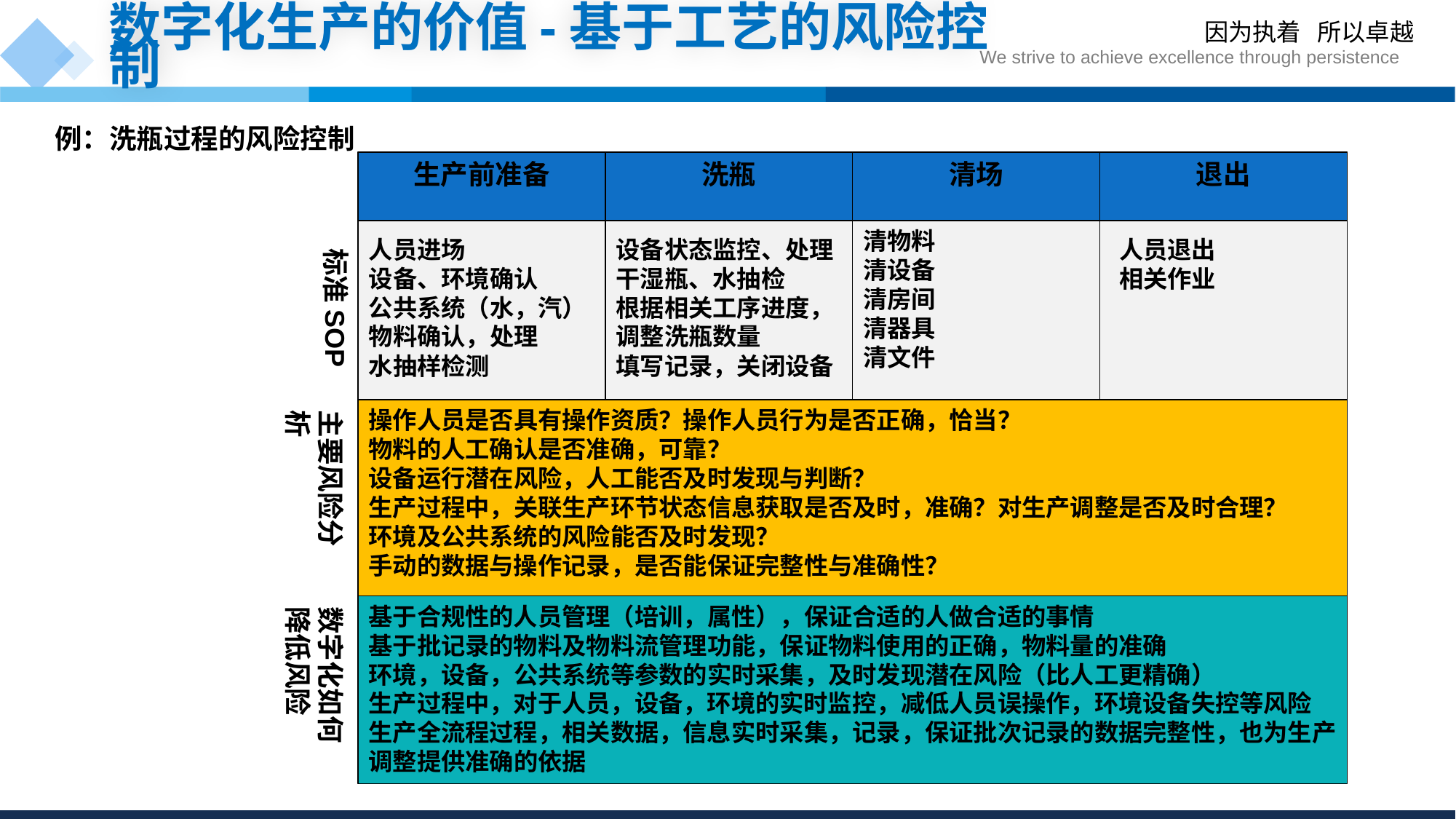

数字化生产的价值-基于工艺的风险控制
例：洗瓶过程的风险控制
生产前准备
洗瓶
清场
退出

清物料
清设备
清房间
清器具
清文件

人员进场
设备、环境确认
公共系统（水，汽）
物料确认，处理
水抽样检测
设备状态监控、处理
干湿瓶、水抽检
根据相关工序进度，调整洗瓶数量
填写记录，关闭设备
人员退出
相关作业
标准SOP
主要风险分析

操作人员是否具有操作资质？操作人员行为是否正确，恰当？
物料的人工确认是否准确，可靠？
设备运行潜在风险，人工能否及时发现与判断？
生产过程中，关联生产环节状态信息获取是否及时，准确？对生产调整是否及时合理？
环境及公共系统的风险能否及时发现？
手动的数据与操作记录，是否能保证完整性与准确性？
数字化如何
降低风险

基于合规性的人员管理（培训，属性），保证合适的人做合适的事情
基于批记录的物料及物料流管理功能，保证物料使用的正确，物料量的准确
环境，设备，公共系统等参数的实时采集，及时发现潜在风险（比人工更精确）
生产过程中，对于人员，设备，环境的实时监控，减低人员误操作，环境设备失控等风险
生产全流程过程，相关数据，信息实时采集，记录，保证批次记录的数据完整性，也为生产调整提供准确的依据